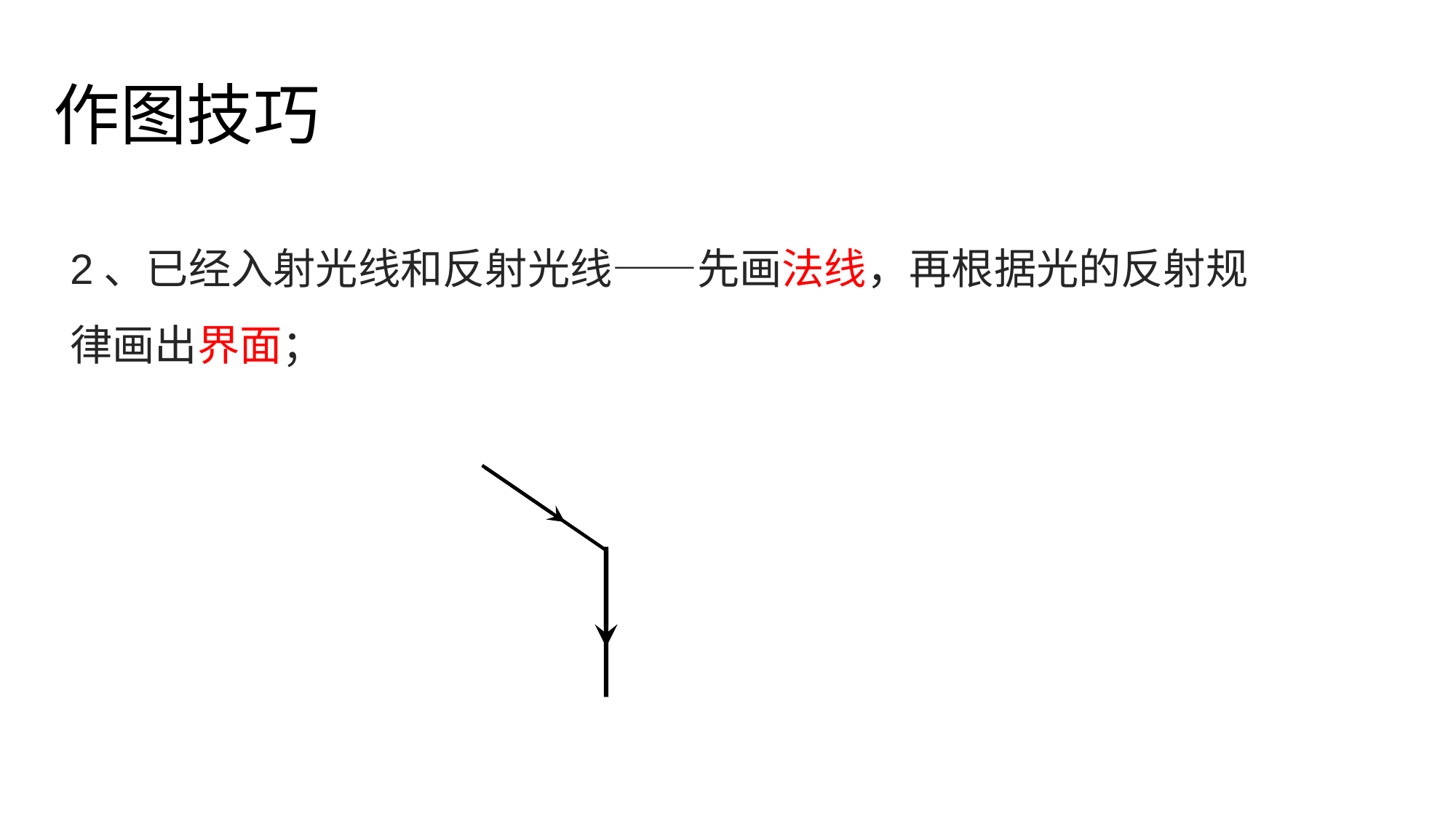

作图技巧
2、已经入射光线和反射光线——先画法线，再根据光的反射规律画出界面；